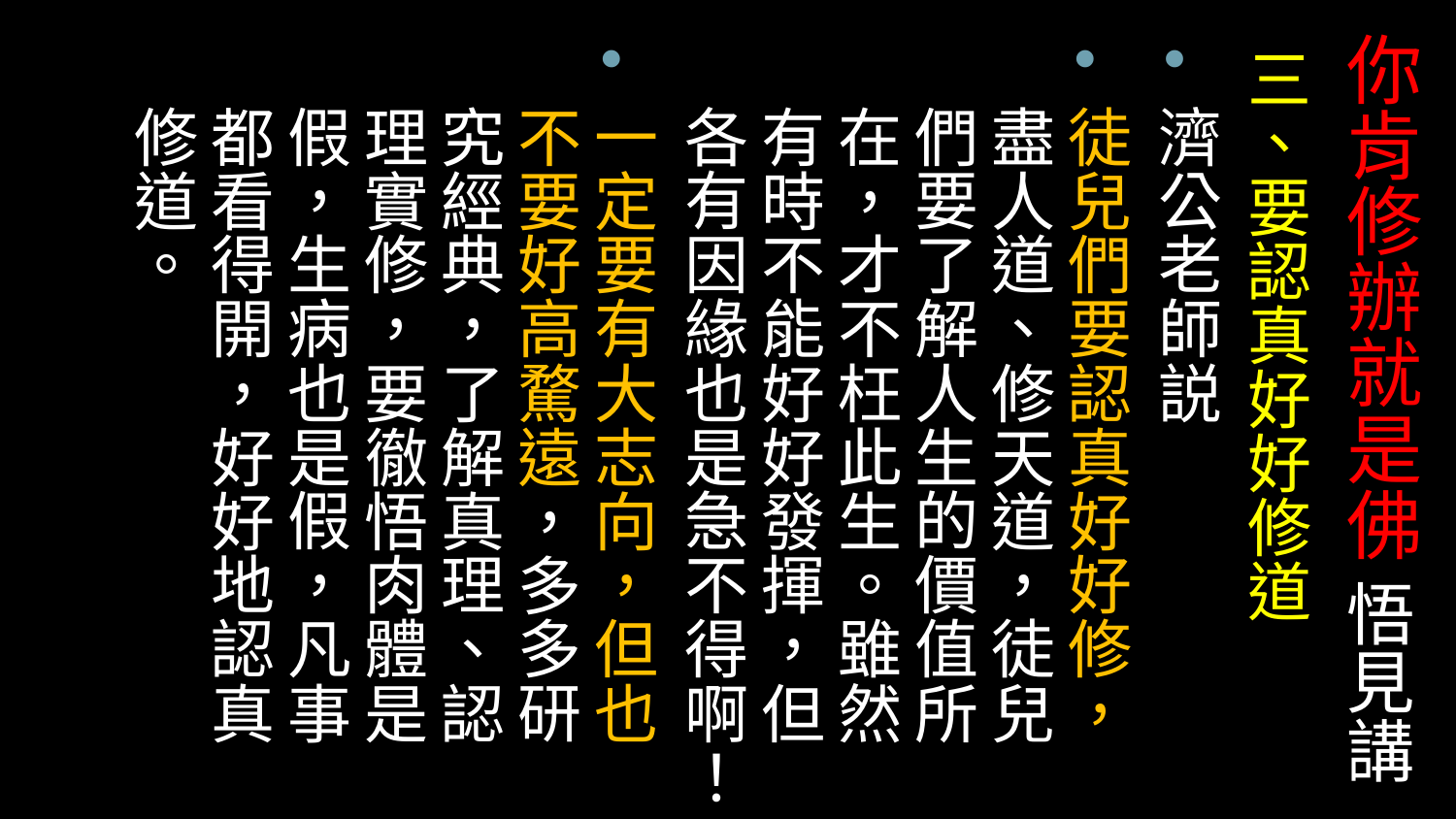

# 你肯修辦就是佛 悟見講
三、要認真好好修道
濟公老師説
徒兒們要認真好好修，盡人道、修天道，徒兒們要了解人生的價值所在，才不枉此生。雖然有時不能好好發揮，但各有因緣也是急不得啊！
一定要有大志向，但也不要好高騖遠，多多研究經典，了解真理、認理實修，要徹悟肉體是假，生病也是假，凡事都看得開，好好地認真修道。